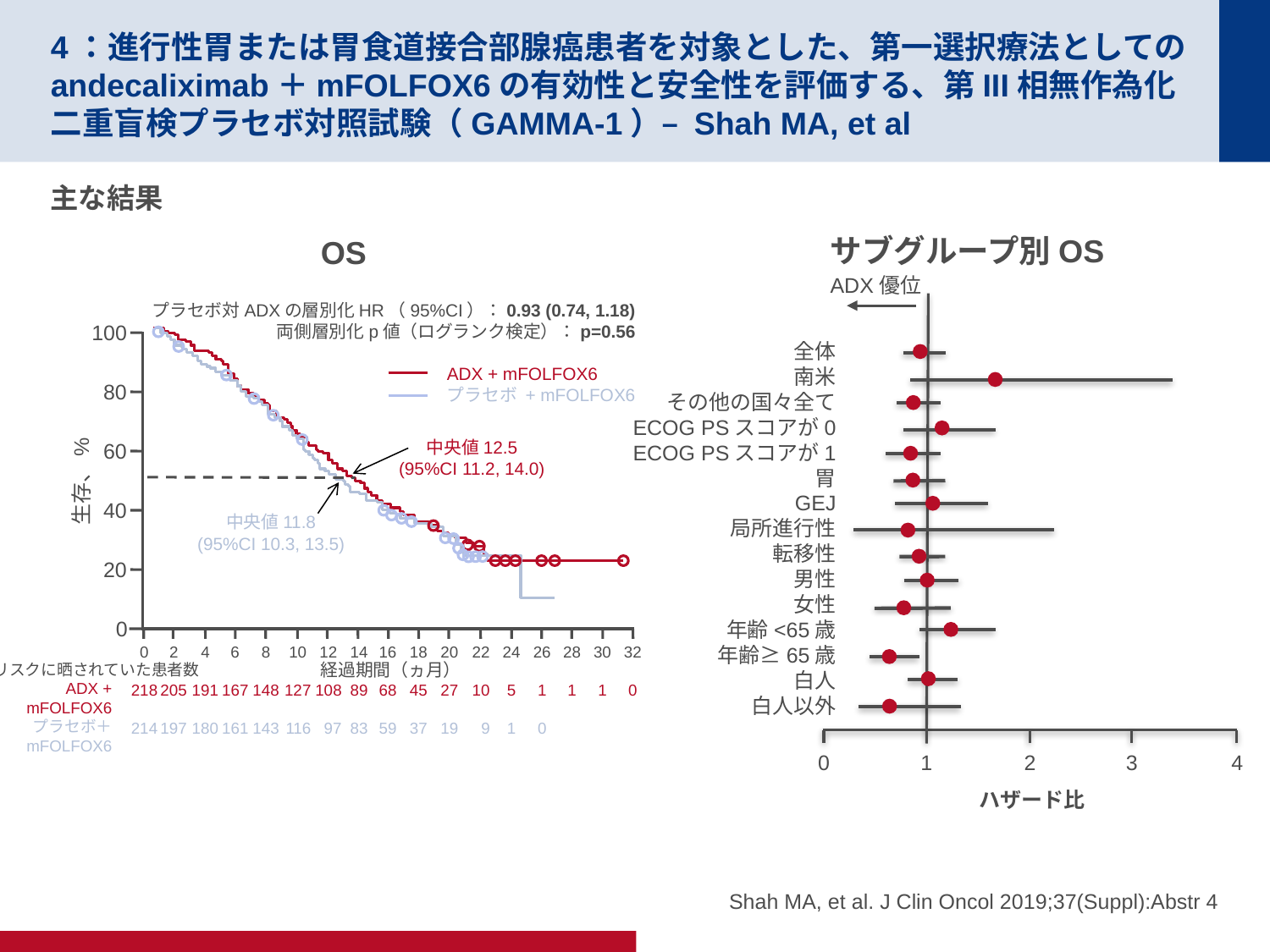

# 4：進行性胃または胃食道接合部腺癌患者を対象とした、第一選択療法としてのandecaliximab＋mFOLFOX6の有効性と安全性を評価する、第III相無作為化二重盲検プラセボ対照試験（GAMMA-1）– Shah MA, et al
主な結果

サブグループ別OS
OS
ADX優位
プラセボ対ADXの層別化HR（95%CI）：0.93 (0.74, 1.18)
両側層別化p値（ログランク検定）：p=0.56

	ADX + mFOLFOX6
	プラセボ + mFOLFOX6

100

80

60

生存、%
40

20

0

0

218

214
2

205

197
4

191

180
6

167

161
8

148

143
10

127

116
12

108

97
14

89

83
16

68

59
18

45

37
20

27

19
22

10

9
24

5

1
26

1

0
28

1

30

1

32

0

中央値12.5
(95%CI 11.2, 14.0)

中央値11.8
(95%CI 10.3, 13.5)

経過期間（ヵ月）

ADX +
mFOLFOX6
プラセボ＋
mFOLFOX6

全体
南米
その他の国々全て
ECOG PSスコアが0
ECOG PSスコアが1
胃
GEJ
局所進行性
転移性
男性
女性
年齢<65歳
年齢≥65歳
白人
白人以外

リスクに晒されていた患者数

0
1
2
3
4
ハザード比
Shah MA, et al. J Clin Oncol 2019;37(Suppl):Abstr 4